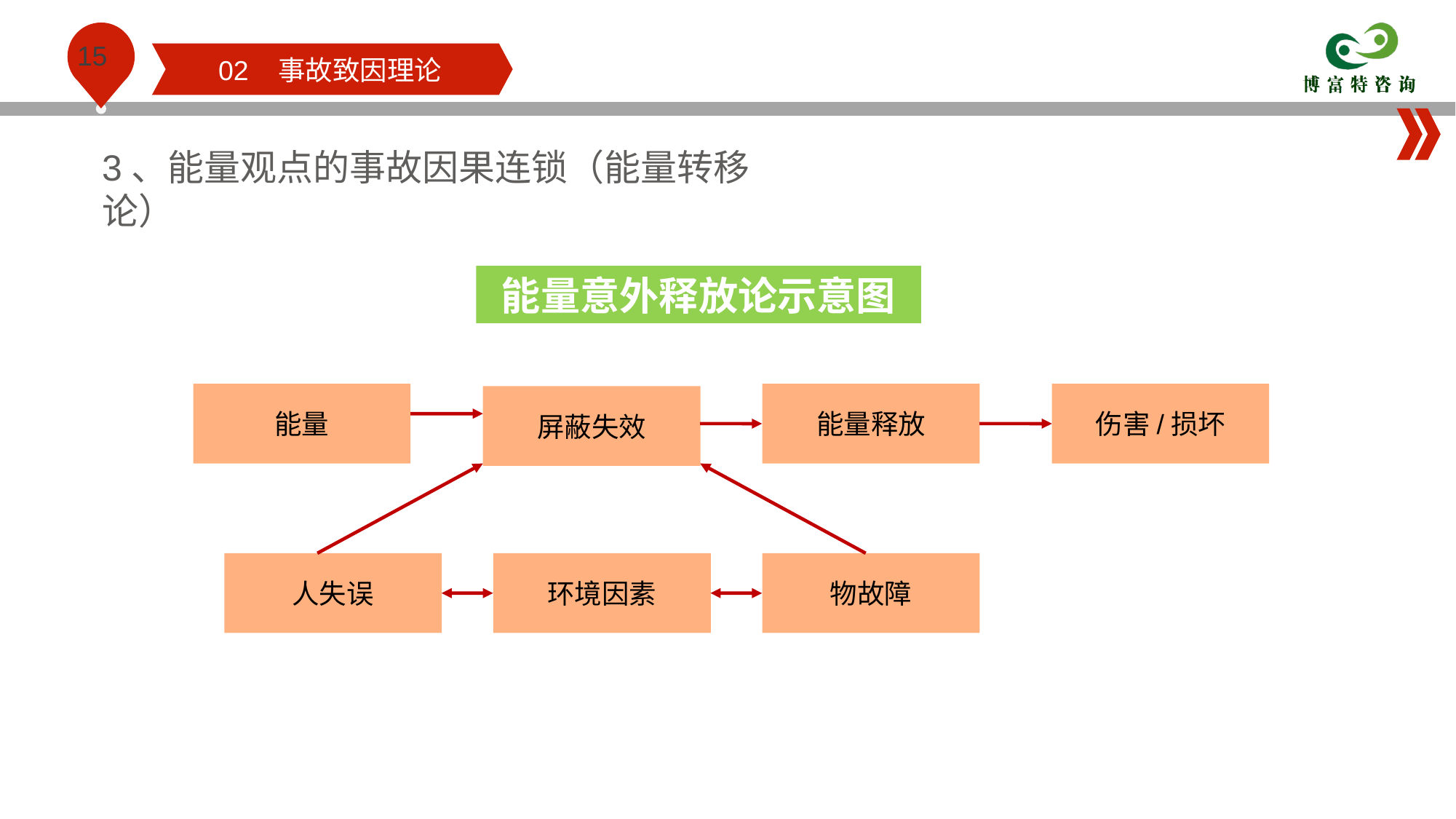

02   事故致因理论
3、能量观点的事故因果连锁（能量转移论）
能量意外释放论示意图
能量
能量释放
伤害/损坏
屏蔽失效

人失误
环境因素
物故障